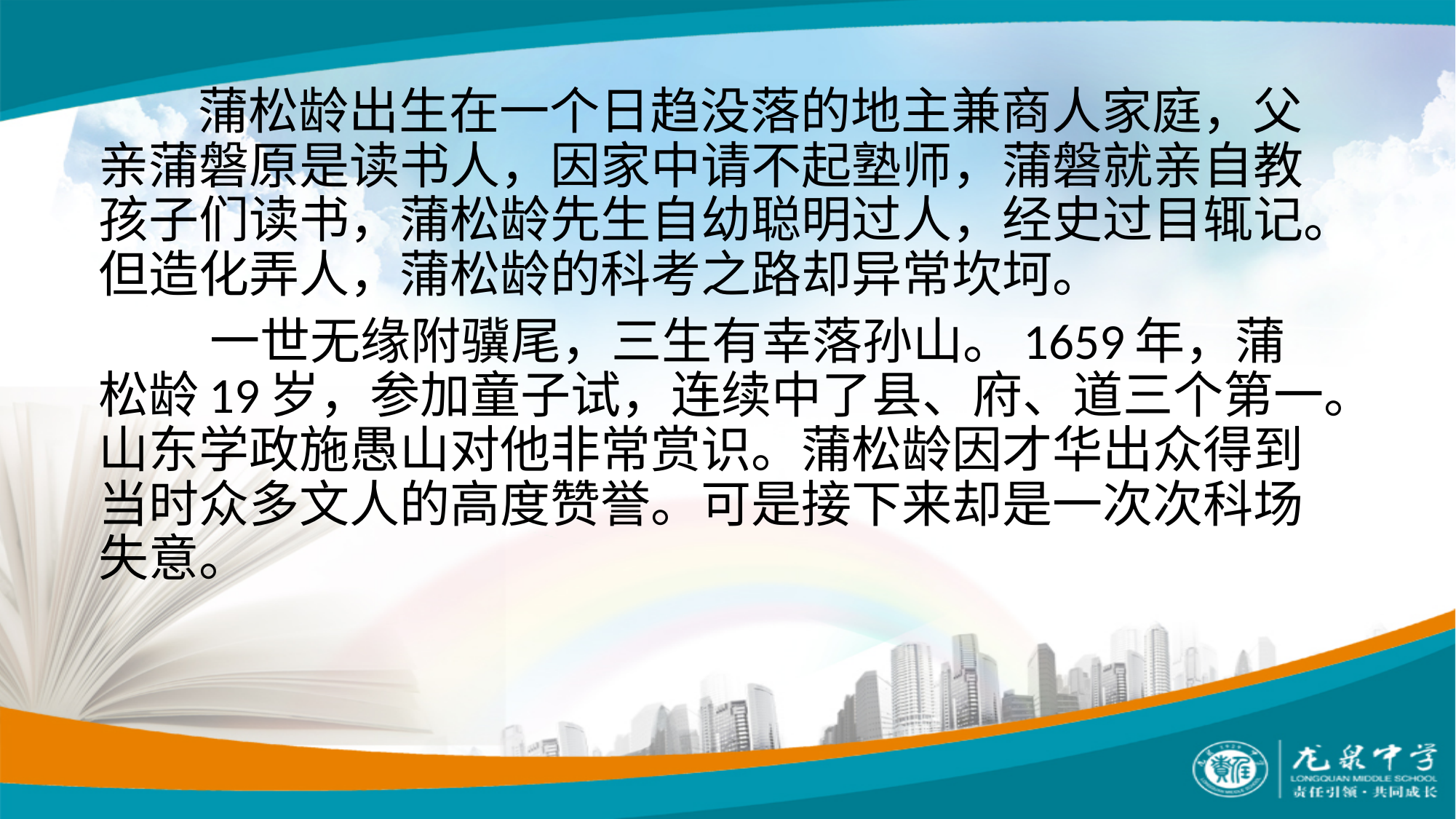

蒲松龄出生在一个日趋没落的地主兼商人家庭，父亲蒲磐原是读书人，因家中请不起塾师，蒲磐就亲自教孩子们读书，蒲松龄先生自幼聪明过人，经史过目辄记。但造化弄人，蒲松龄的科考之路却异常坎坷。
         一世无缘附骥尾，三生有幸落孙山。1659年，蒲松龄19岁，参加童子试，连续中了县、府、道三个第一。山东学政施愚山对他非常赏识。蒲松龄因才华出众得到当时众多文人的高度赞誉。可是接下来却是一次次科场失意。